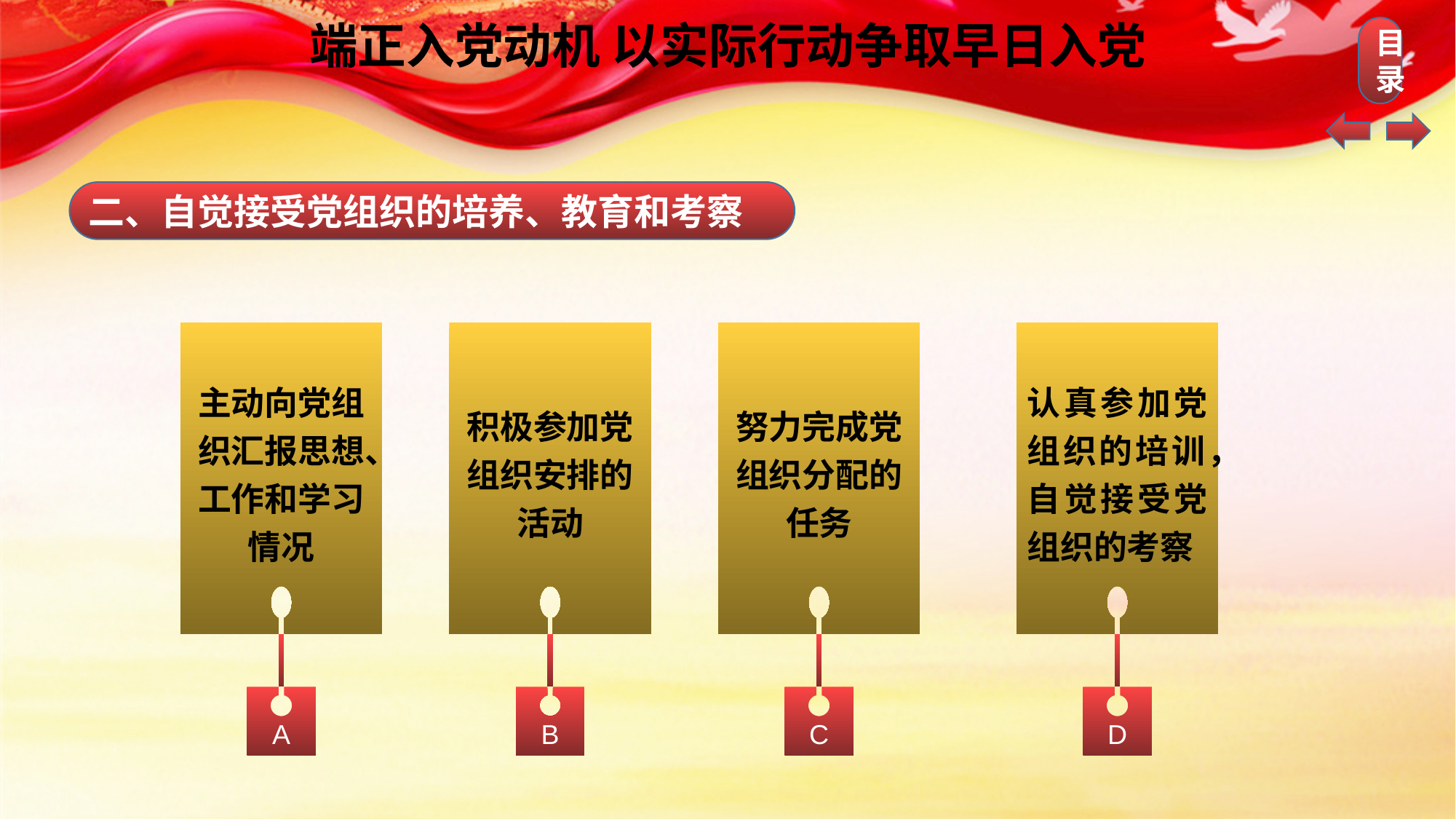

端正入党动机 以实际行动争取早日入党
二、自觉接受党组织的培养、教育和考察
主动向党组织汇报思想、工作和学习情况

A
努力完成党组织分配的任务

C
积极参加党组织安排的活动

B
认真参加党组织的培训，自觉接受党组织的考察

D